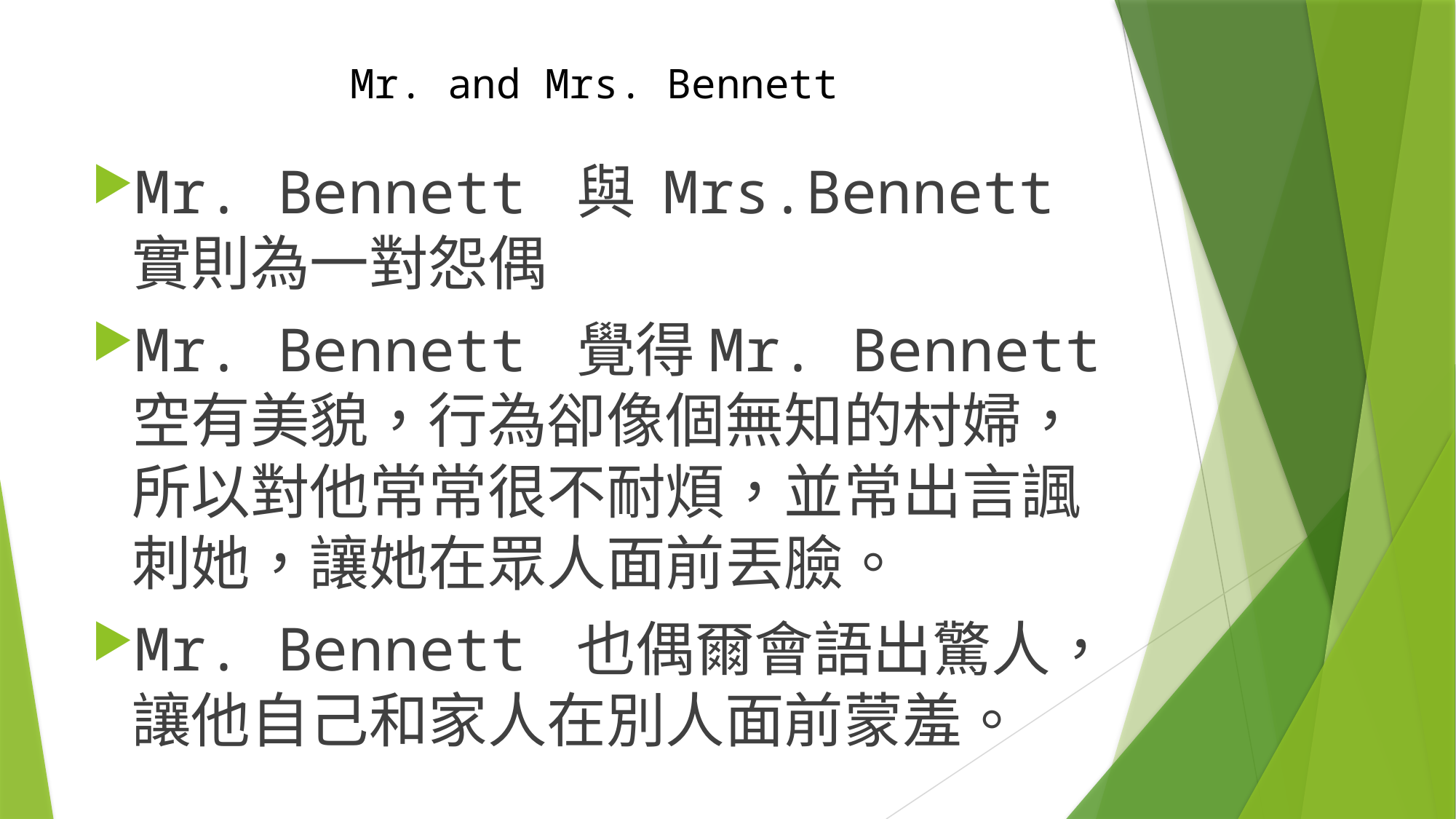

# Mr. and Mrs. Bennett
Mr. Bennett 與 Mrs.Bennett 實則為一對怨偶
Mr. Bennett 覺得Mr. Bennett 空有美貌，行為卻像個無知的村婦，所以對他常常很不耐煩，並常出言諷刺她，讓她在眾人面前丟臉。
Mr. Bennett 也偶爾會語出驚人，讓他自己和家人在別人面前蒙羞。